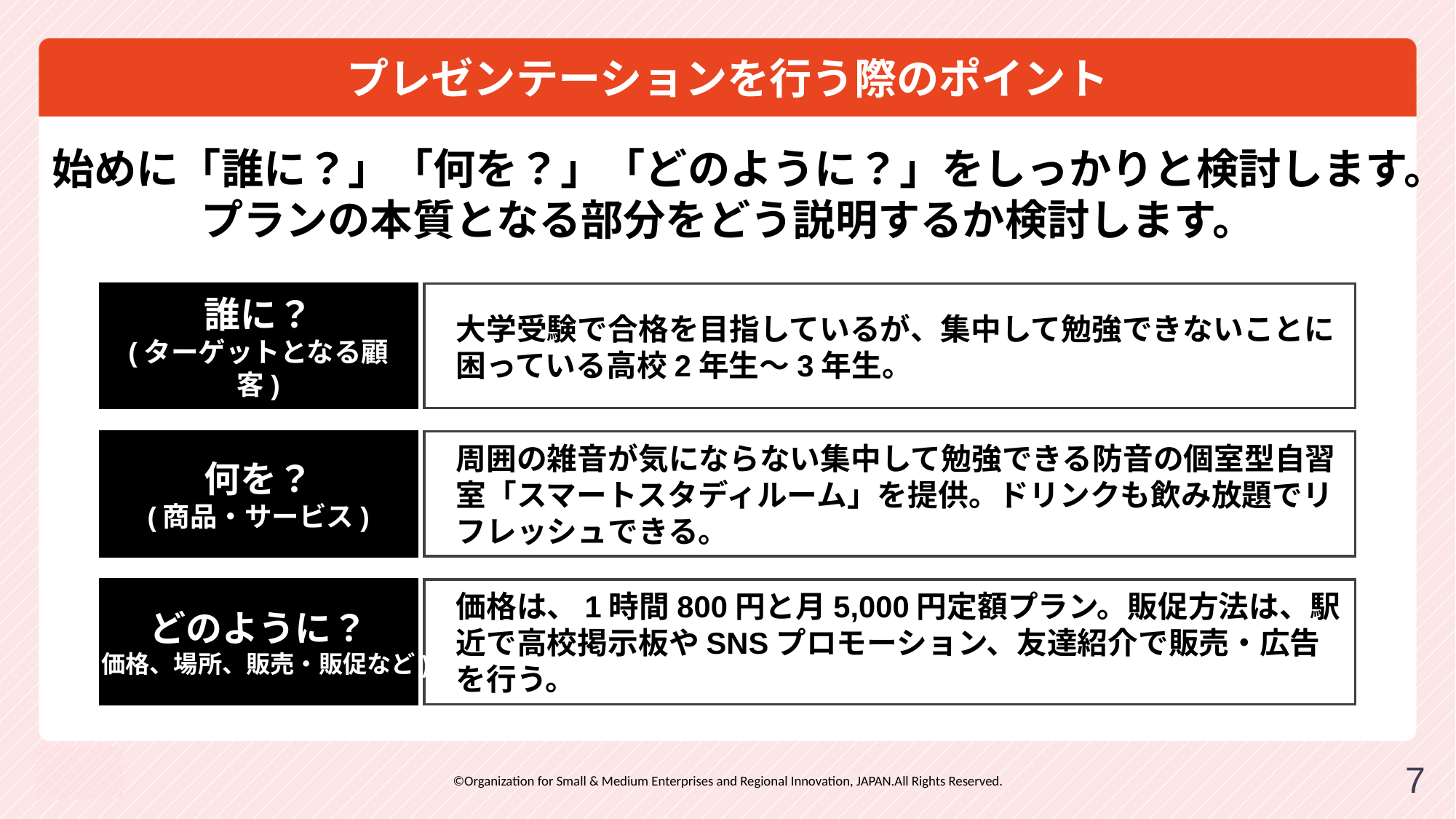

# プレゼンテーションを行う際のポイント
始めに「誰に？」「何を？」「どのように？」をしっかりと検討します。
プランの本質となる部分をどう説明するか検討します。
誰に？
(ターゲットとなる顧客)
大学受験で合格を目指しているが、集中して勉強できないことに
困っている高校2年生〜3年生。
何を？
(商品・サービス)
周囲の雑音が気にならない集中して勉強できる防音の個室型自習室「スマートスタディルーム」を提供。ドリンクも飲み放題でリフレッシュできる。
価格は、1時間800円と月5,000円定額プラン。販促方法は、駅近で高校掲示板やSNSプロモーション、友達紹介で販売・広告を行う。
どのように？
(価格、場所、販売・販促など)